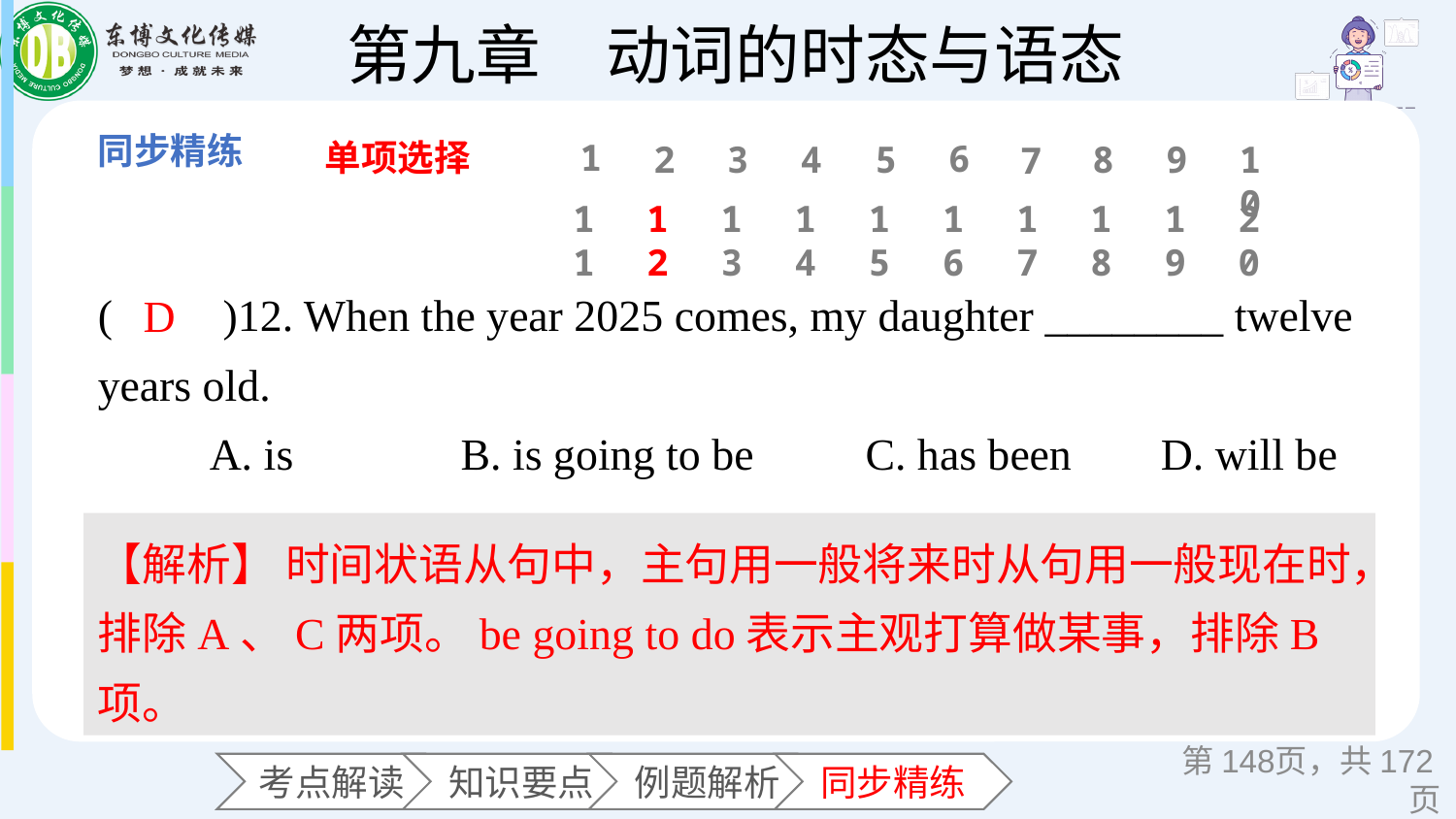

单项选择
1
6
2
3
4
5
8
9
10
7
11
12
13
14
15
16
17
18
19
20
(　　)12. When the year 2025 comes, my daughter ________ twelve years old.
          A. is               B. is going to be          C. has been        D. will be
D
【解析】 时间状语从句中，主句用一般将来时从句用一般现在时，排除A、C两项。be going to do表示主观打算做某事，排除B项。
第148页，共172页